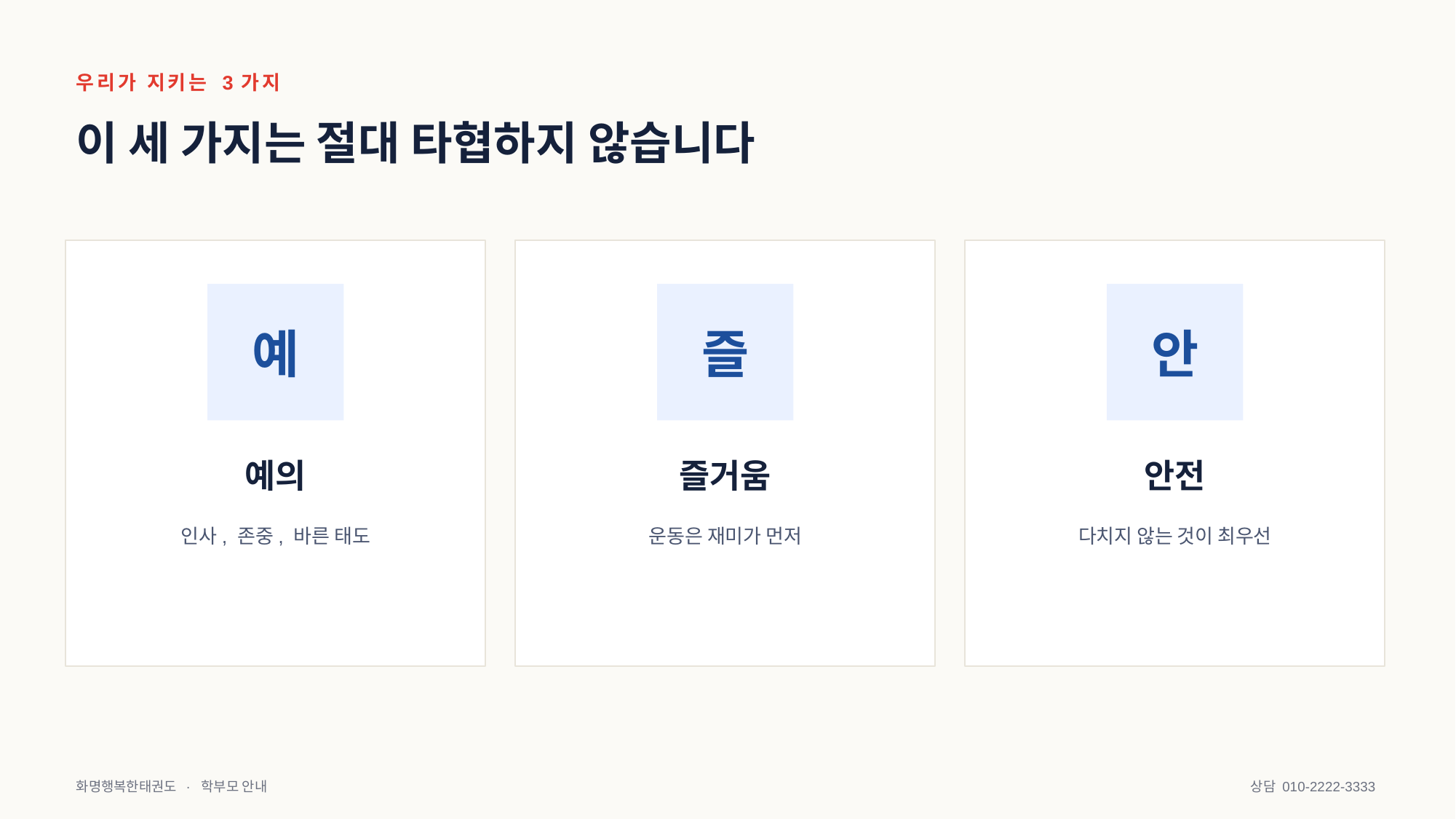

우리가 지키는 3가지
이 세 가지는 절대 타협하지 않습니다

예
즐
안
예의
즐거움
안전
인사, 존중, 바른 태도
운동은 재미가 먼저
다치지 않는 것이 최우선
화명행복한태권도  ·  학부모 안내
상담 010-2222-3333